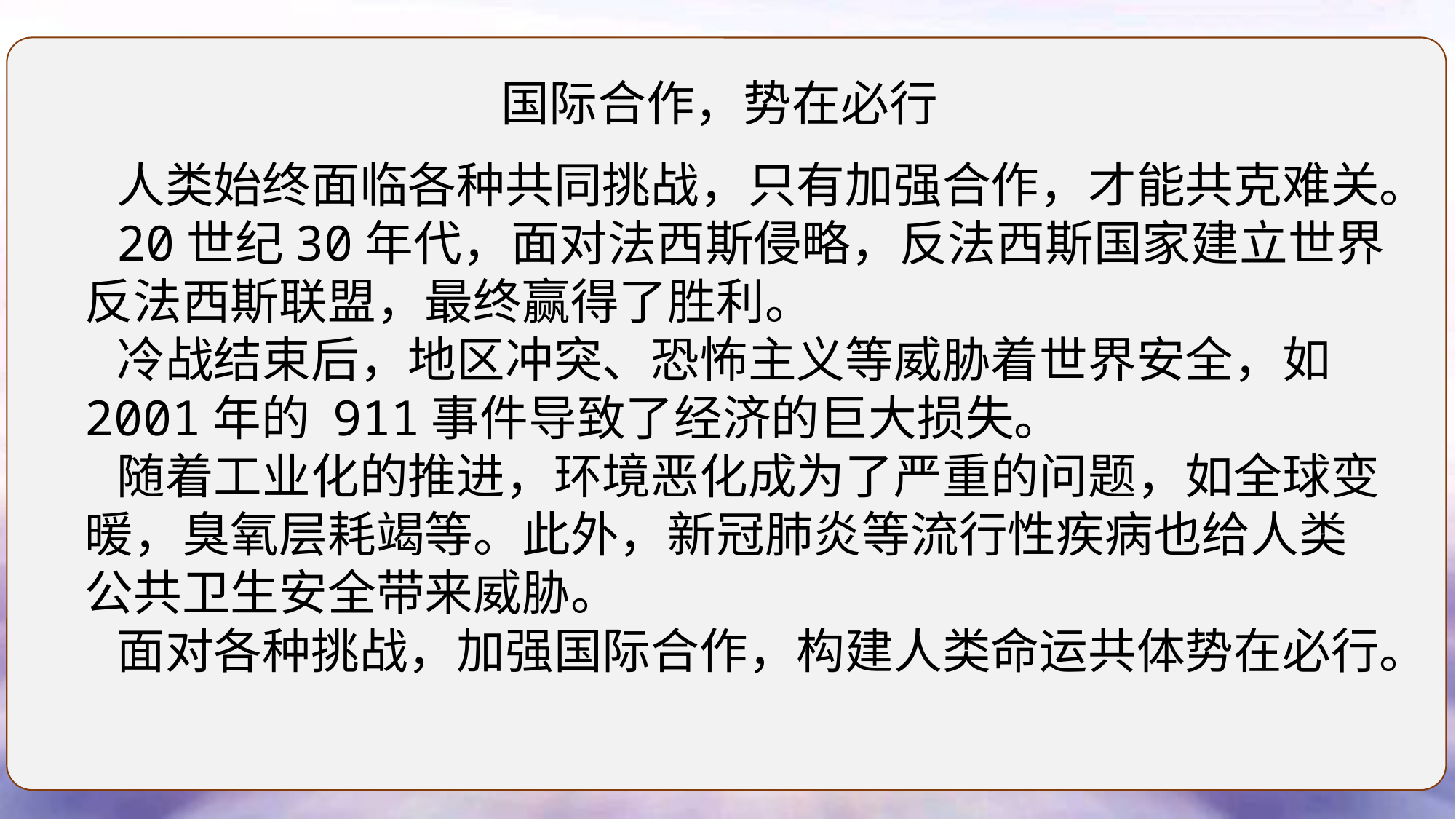

国际合作，势在必行
人类始终面临各种共同挑战，只有加强合作，才能共克难关。
20世纪30年代，面对法西斯侵略，反法西斯国家建立世界反法西斯联盟，最终赢得了胜利。
冷战结束后，地区冲突、恐怖主义等威胁着世界安全，如2001年的 911事件导致了经济的巨大损失。
随着工业化的推进，环境恶化成为了严重的问题，如全球变暖，臭氧层耗竭等。此外，新冠肺炎等流行性疾病也给人类公共卫生安全带来威胁。
面对各种挑战，加强国际合作，构建人类命运共体势在必行。